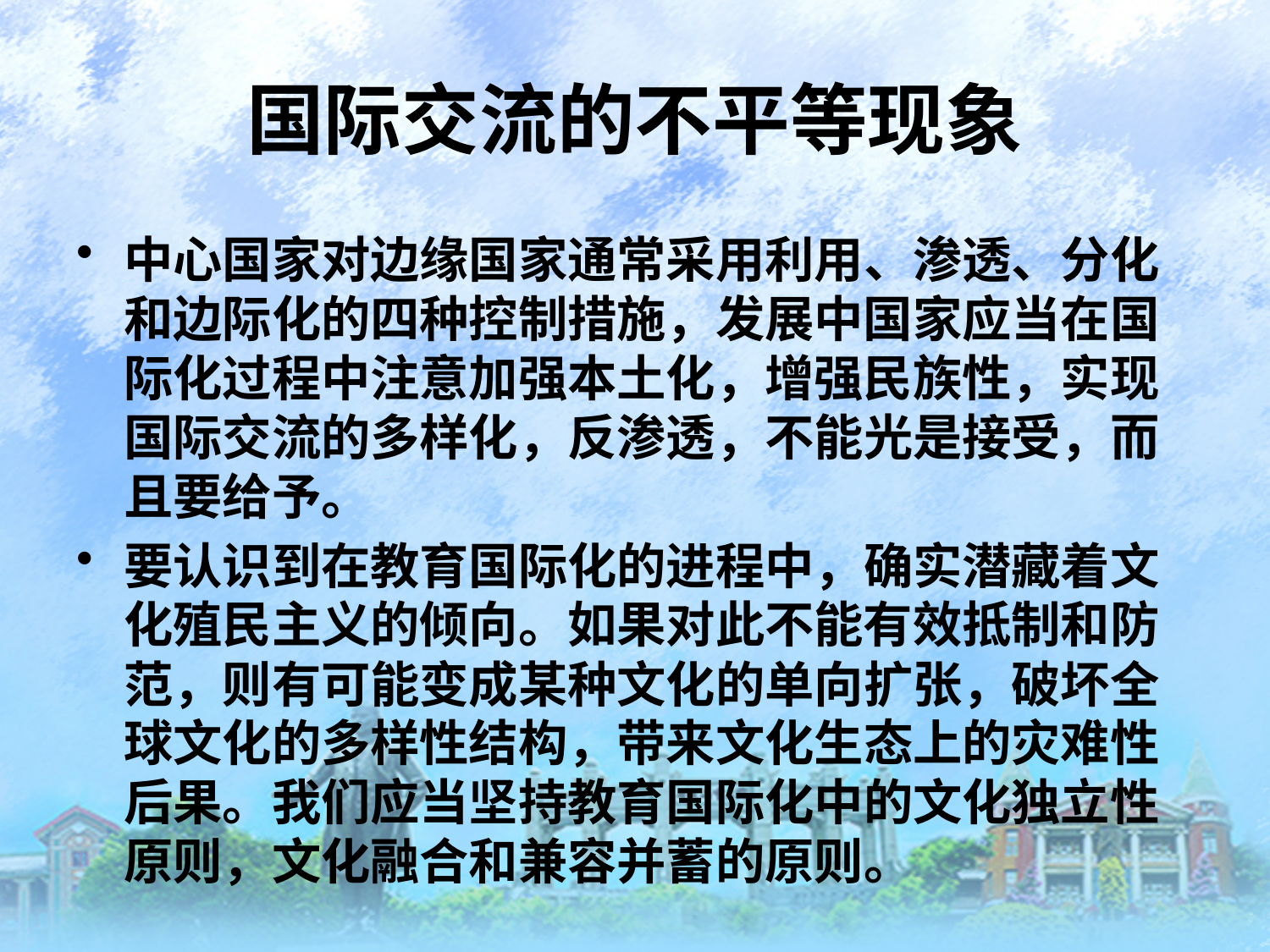

# 国际交流的不平等现象
中心国家对边缘国家通常采用利用、渗透、分化和边际化的四种控制措施，发展中国家应当在国际化过程中注意加强本土化，增强民族性，实现国际交流的多样化，反渗透，不能光是接受，而且要给予。
要认识到在教育国际化的进程中，确实潜藏着文化殖民主义的倾向。如果对此不能有效抵制和防范，则有可能变成某种文化的单向扩张，破坏全球文化的多样性结构，带来文化生态上的灾难性后果。我们应当坚持教育国际化中的文化独立性原则，文化融合和兼容并蓄的原则。